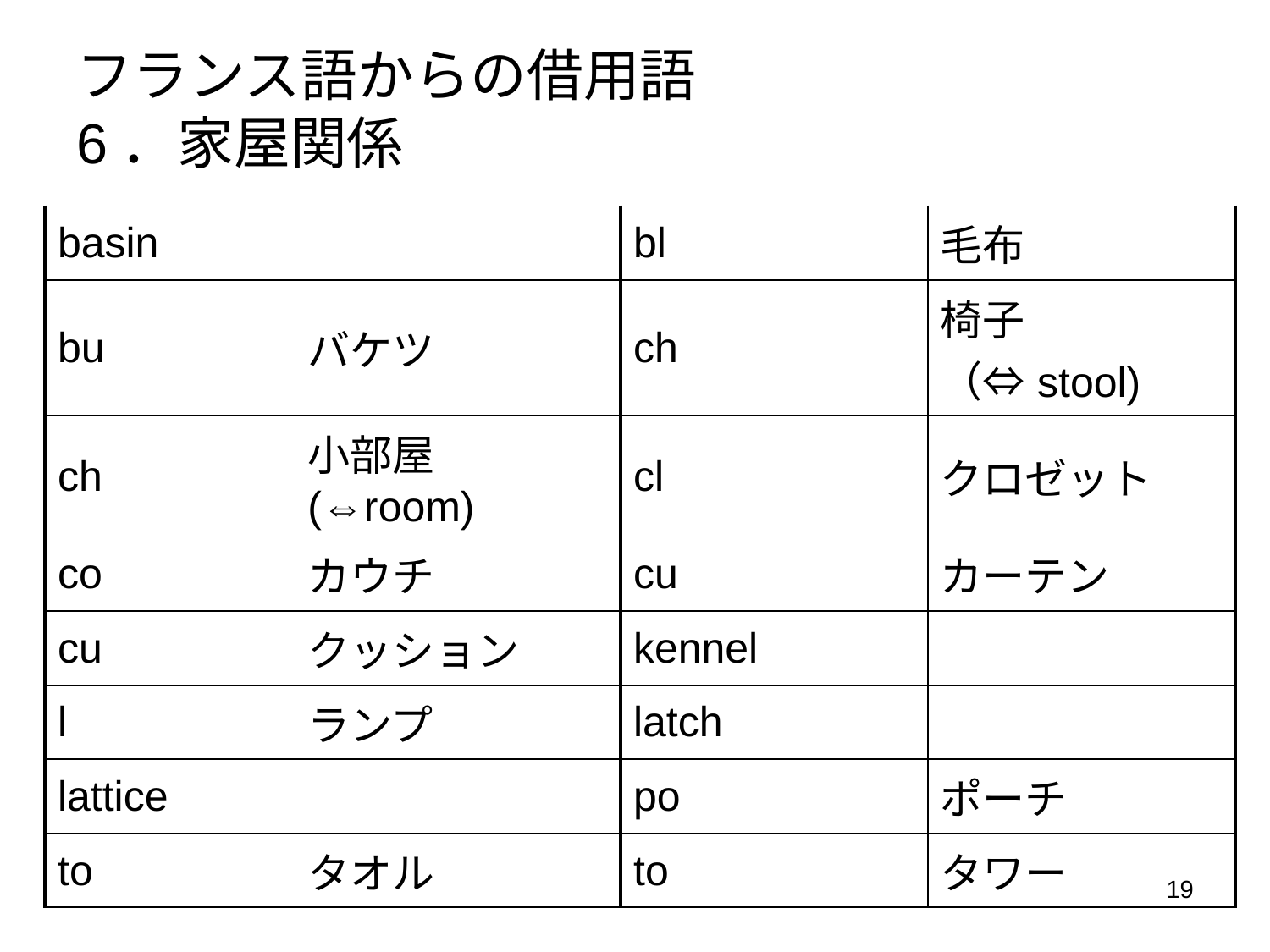

フランス語からの借用語
6．家屋関係
| basin |  | bl | 毛布 |
| --- | --- | --- | --- |
| bu | バケツ | ch | 椅子（⇔stool) |
| ch | 小部屋(⇔room) | cl | クロゼット |
| co | カウチ | cu | カーテン |
| cu | クッション | kennel |  |
| l | ランプ | latch |  |
| lattice |  | po | ポーチ |
| to | タオル | to | タワー |
19